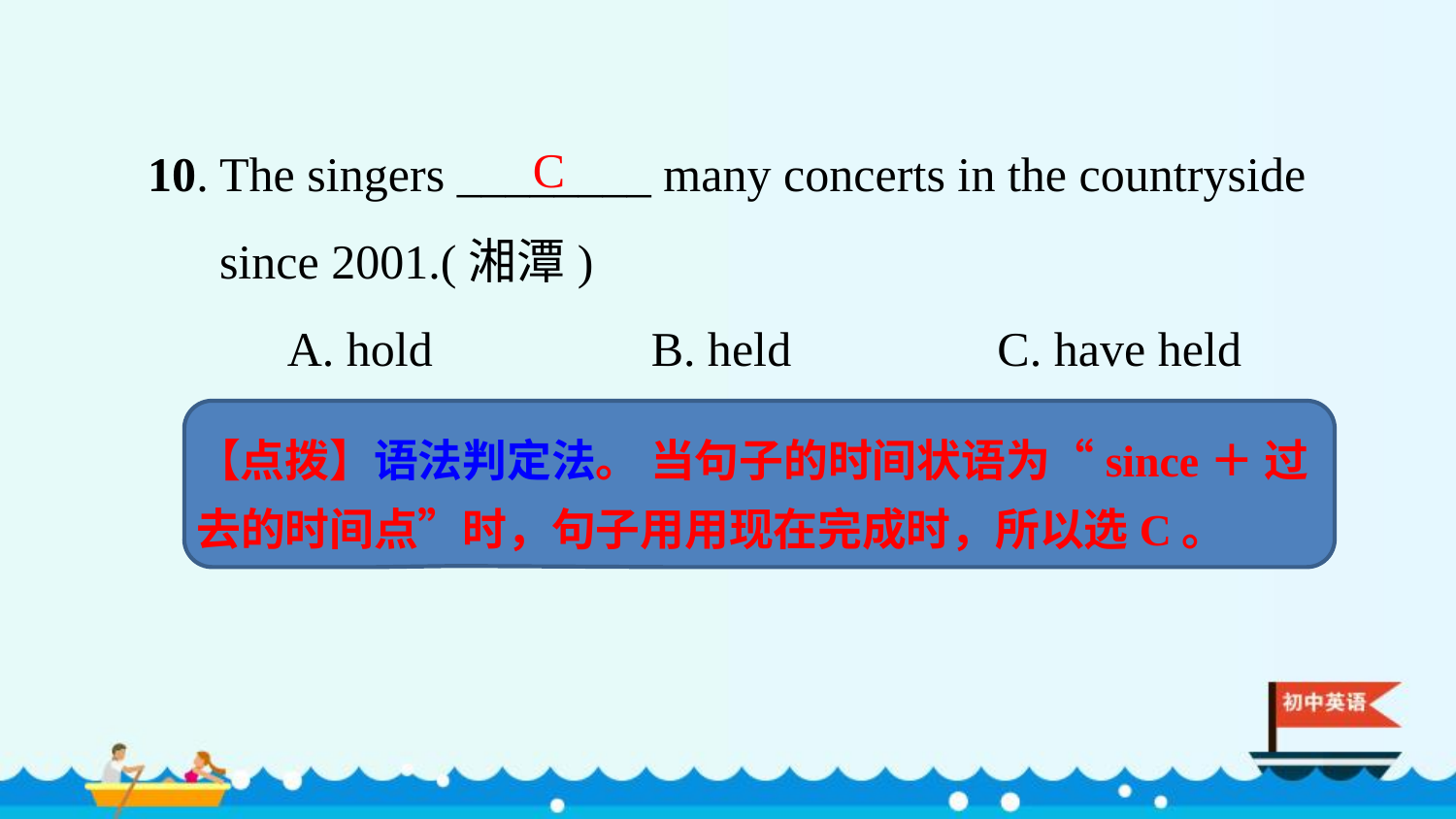

10. The singers ________ many concerts in the countryside since 2001.(湘潭)
  A. hold                  B. held                 C. have held
C

【点拨】语法判定法。 当句子的时间状语为“since＋ 过去的时间点”时，句子用用现在完成时，所以选C。